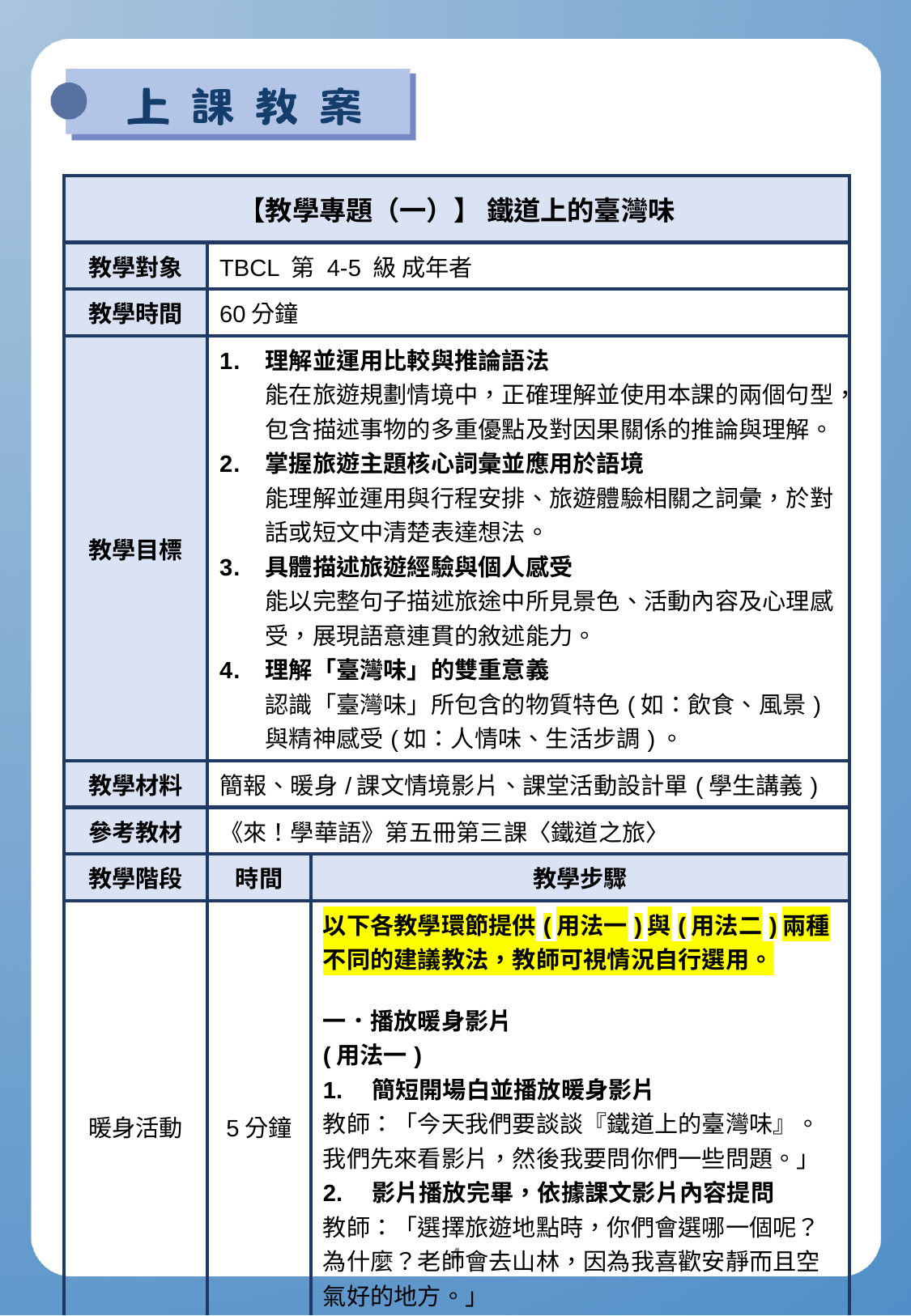

| 【教學專題（一）】 鐵道上的臺灣味 |  |  |
| --- | --- | --- |
| 教學對象 | TBCL 第 4-5 級 成年者 |  |
| 教學時間 | 60分鐘 |  |
| 教學目標 | 理解並運用比較與推論語法 能在旅遊規劃情境中，正確理解並使用本課的兩個句型，包含描述事物的多重優點及對因果關係的推論與理解。 掌握旅遊主題核心詞彙並應用於語境 能理解並運用與行程安排、旅遊體驗相關之詞彙，於對話或短文中清楚表達想法。 具體描述旅遊經驗與個人感受 能以完整句子描述旅途中所見景色、活動內容及心理感受，展現語意連貫的敘述能力。 理解「臺灣味」的雙重意義 認識「臺灣味」所包含的物質特色(如：飲食、風景)與精神感受(如：人情味、生活步調)。 |  |
| 教學材料 | 簡報、暖身/課文情境影片、課堂活動設計單(學生講義) |  |
| 參考教材 | 《來！學華語》第五冊第三課〈鐵道之旅〉 |  |
| 教學階段 | 時間 | 教學步驟 |
| 暖身活動 | 5分鐘 | 以下各教學環節提供(用法一)與(用法二)兩種不同的建議教法，教師可視情況自行選用。 一．播放暖身影片 (用法一) 1.　簡短開場白並播放暖身影片 教師：「今天我們要談談『鐵道上的臺灣味』。我們先來看影片，然後我要問你們一些問題。」 2.　影片播放完畢，依據課文影片內容提問 教師：「選擇旅遊地點時，你們會選哪一個呢？為什麼？老師會去山林，因為我喜歡安靜而且空氣好的地方。」 學生發表自己的想法：「我會去＿，因為＿＿」。 |

4